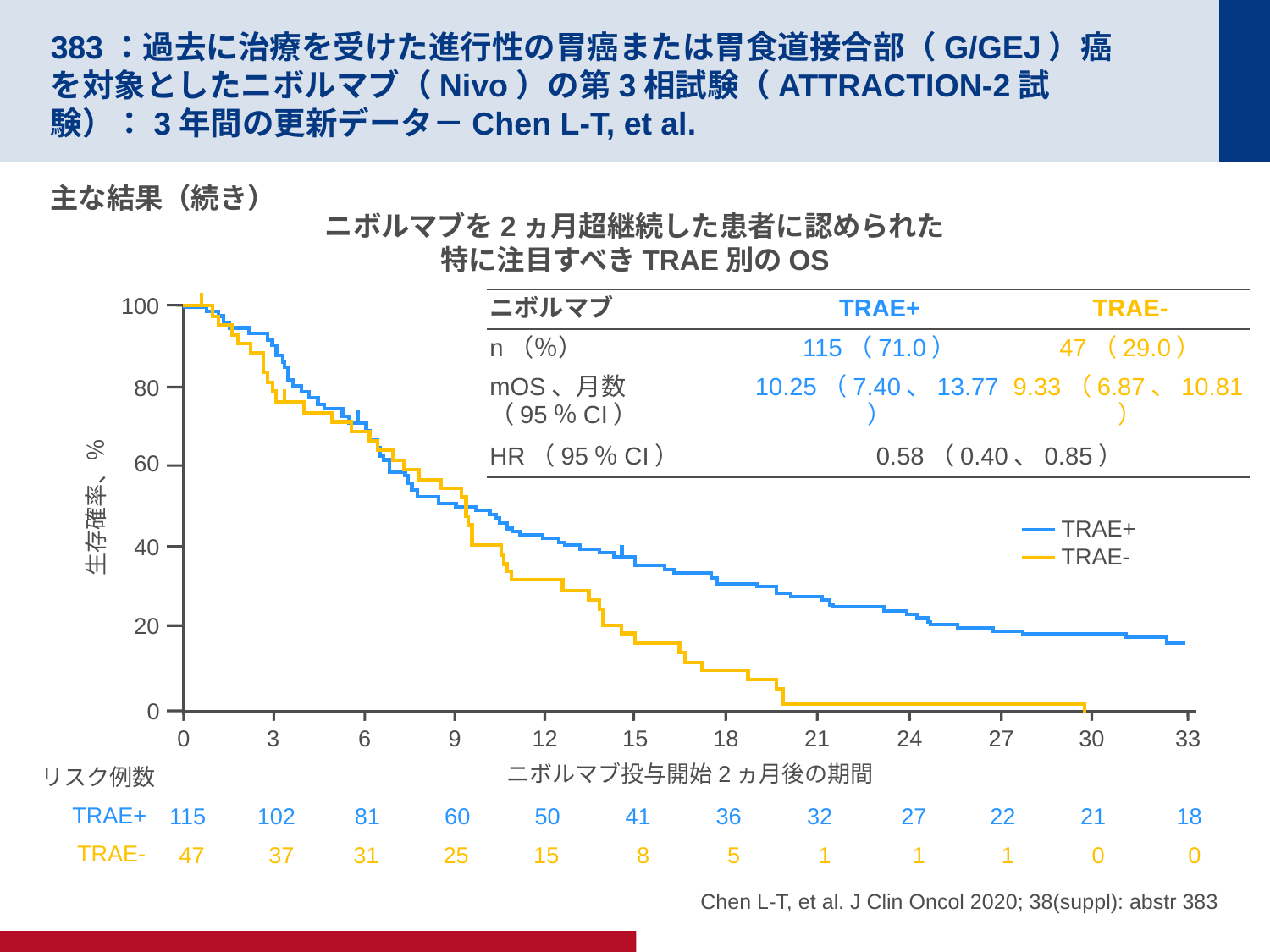

# 383：過去に治療を受けた進行性の胃癌または胃食道接合部（G/GEJ）癌を対象としたニボルマブ（Nivo）の第3相試験（ATTRACTION-2試験）：3年間の更新データ－Chen L-T, et al.
主な結果（続き）

ニボルマブを2ヵ月超継続した患者に認められた
特に注目すべきTRAE別のOS
100
| ニボルマブ | TRAE+ | TRAE- |
| --- | --- | --- |
| n（％） | 115（71.0） | 47（29.0） |
| mOS、月数（95％CI） | 10.25（7.40、13.77） | 9.33（6.87、10.81） |
| HR（95％CI） | 0.58（0.40、0.85） |  |

80

60

生存確率、％
TRAE+
TRAE-
40

20

0

0
3
6
9
12
15
18
21
24
27
30
33
ニボルマブ投与開始2ヵ月後の期間
リスク例数
TRAE+
115
102
81
60
50
41
36
32
27
22
21
18
TRAE-
47
37
31
25
15
8
5
1
1
1
0
0
Chen L-T, et al. J Clin Oncol 2020; 38(suppl): abstr 383